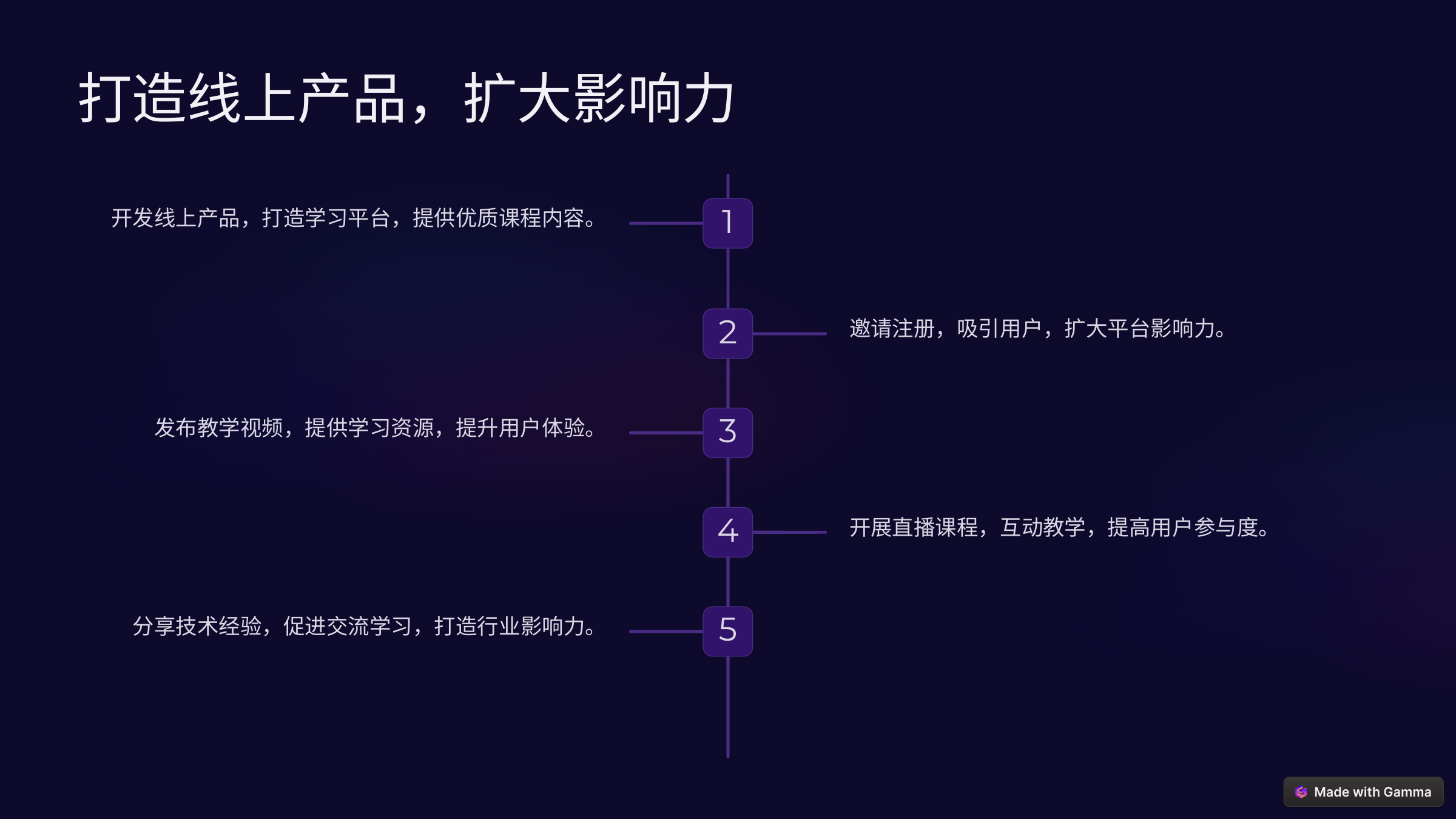

打造线上产品，扩大影响力

开发线上产品，打造学习平台，提供优质课程内容。

1

邀请注册，吸引用户，扩大平台影响力。

2

发布教学视频，提供学习资源，提升用户体验。

3

开展直播课程，互动教学，提高用户参与度。

4

分享技术经验，促进交流学习，打造行业影响力。

5